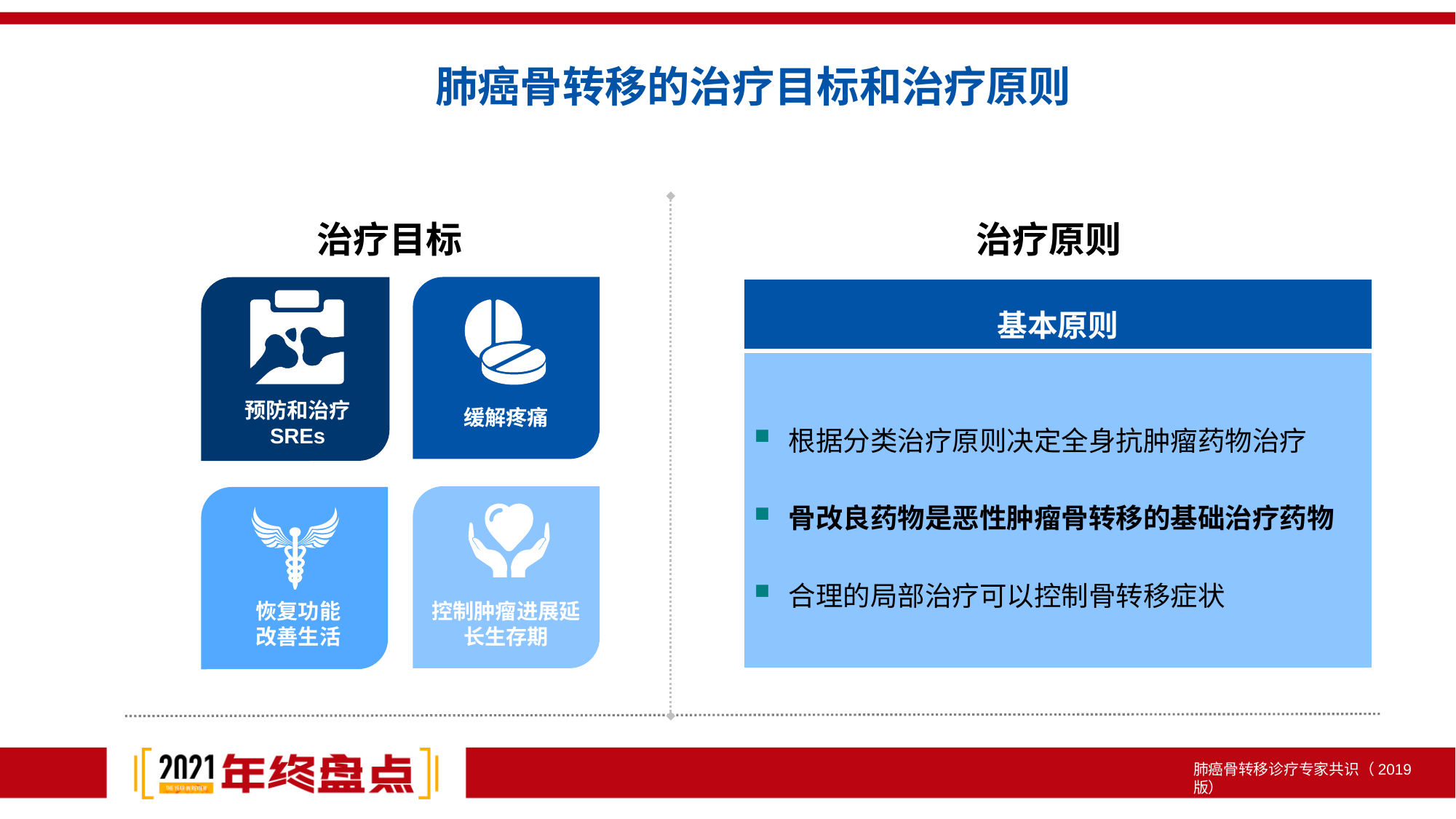

# 肺癌骨转移的治疗目标和治疗原则
治疗目标
治疗原则

| 基本原则 |
| --- |
| 根据分类治疗原则决定全身抗肿瘤药物治疗 骨改良药物是恶性肿瘤骨转移的基础治疗药物 合理的局部治疗可以控制骨转移症状 |

预防和治疗
SREs
缓解疼痛

控制肿瘤进展延长生存期
恢复功能
改善生活
肺癌骨转移诊疗专家共识（2019版）